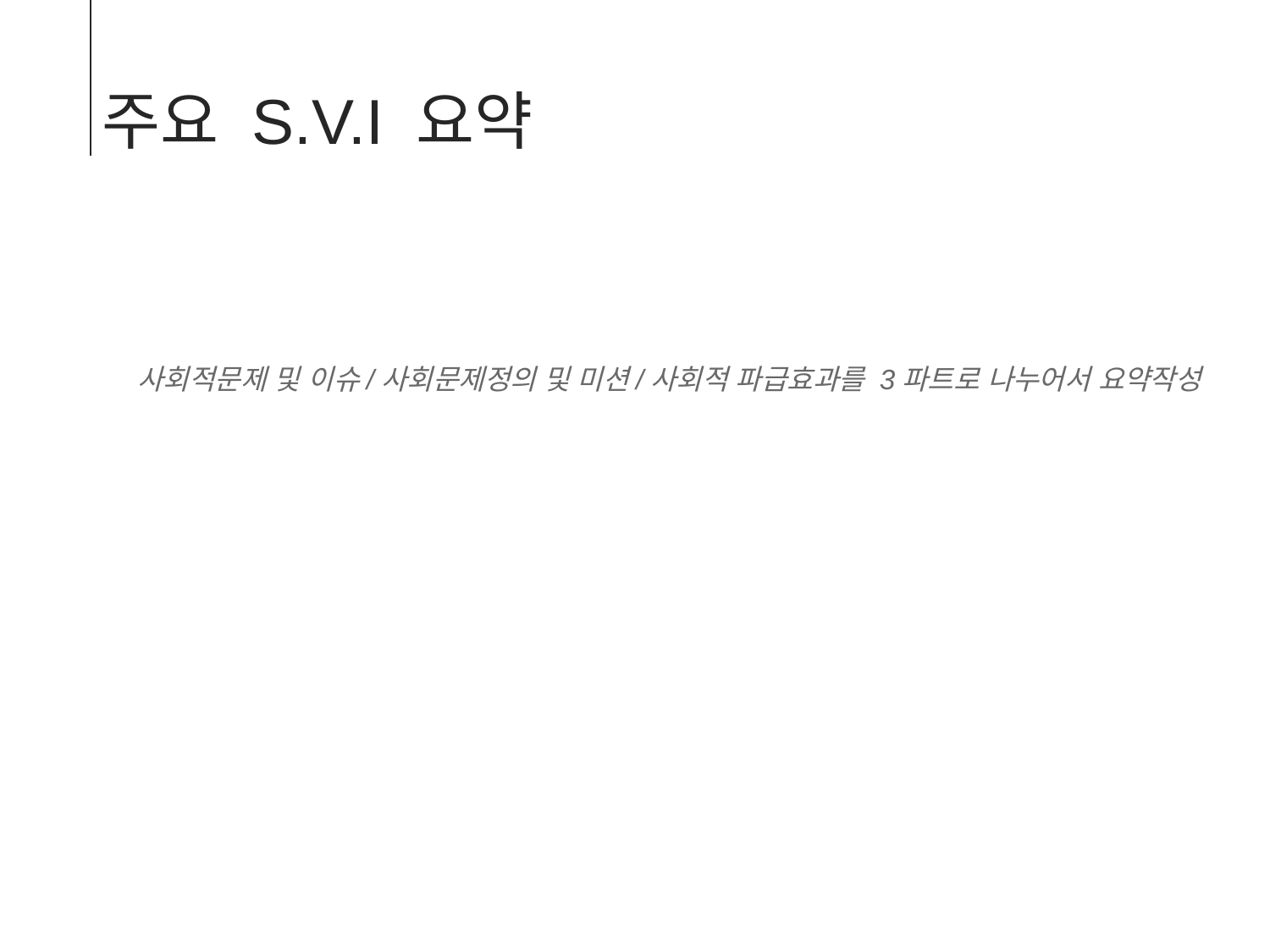

주요 S.V.I 요약
사회적문제 및 이슈/사회문제정의 및 미션/사회적 파급효과를 3파트로 나누어서 요약작성